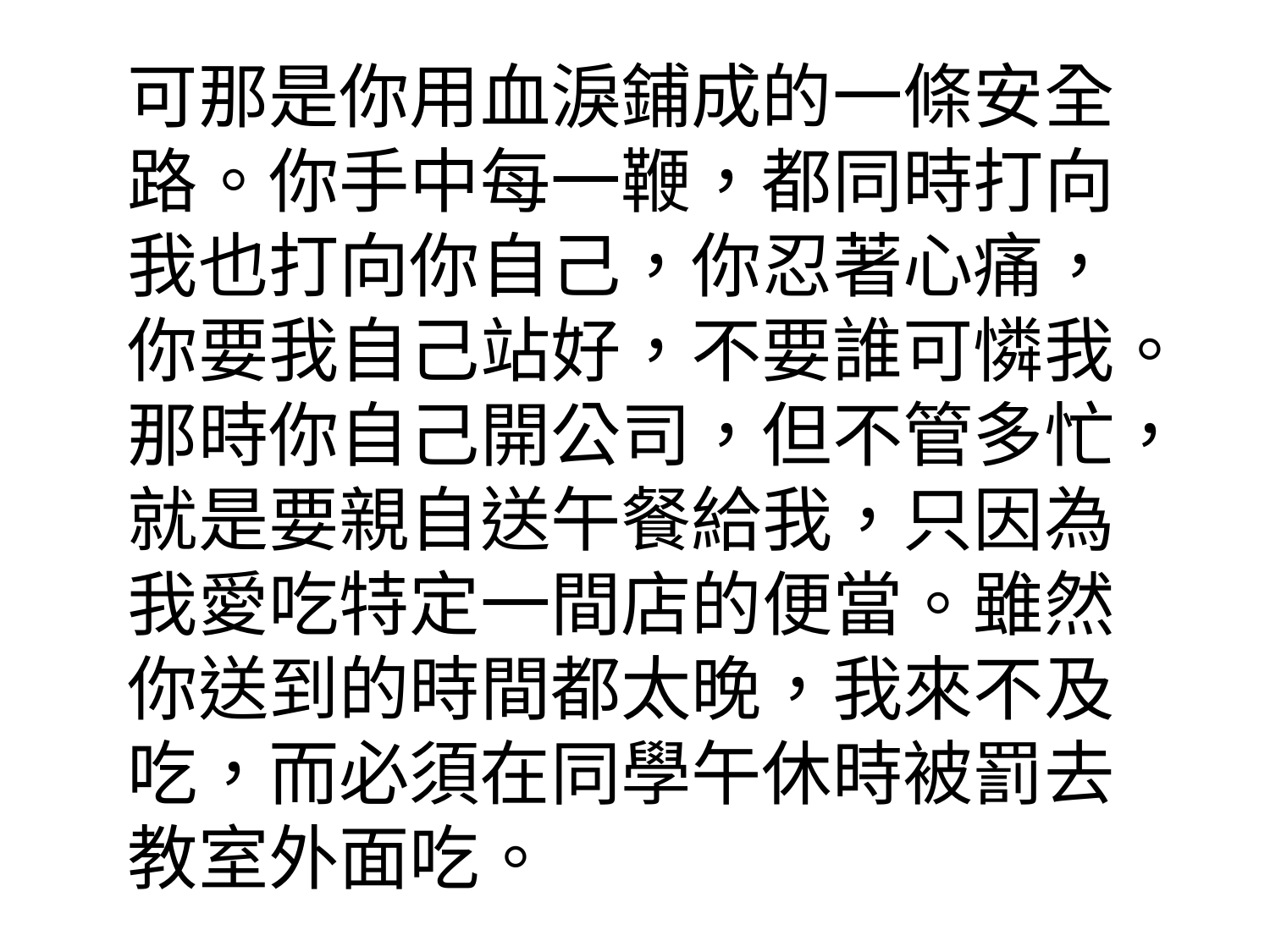

可那是你用血淚鋪成的一條安全路。你手中每一鞭，都同時打向我也打向你自己，你忍著心痛，你要我自己站好，不要誰可憐我。那時你自己開公司，但不管多忙，就是要親自送午餐給我，只因為我愛吃特定一間店的便當。雖然你送到的時間都太晚，我來不及吃，而必須在同學午休時被罰去教室外面吃。